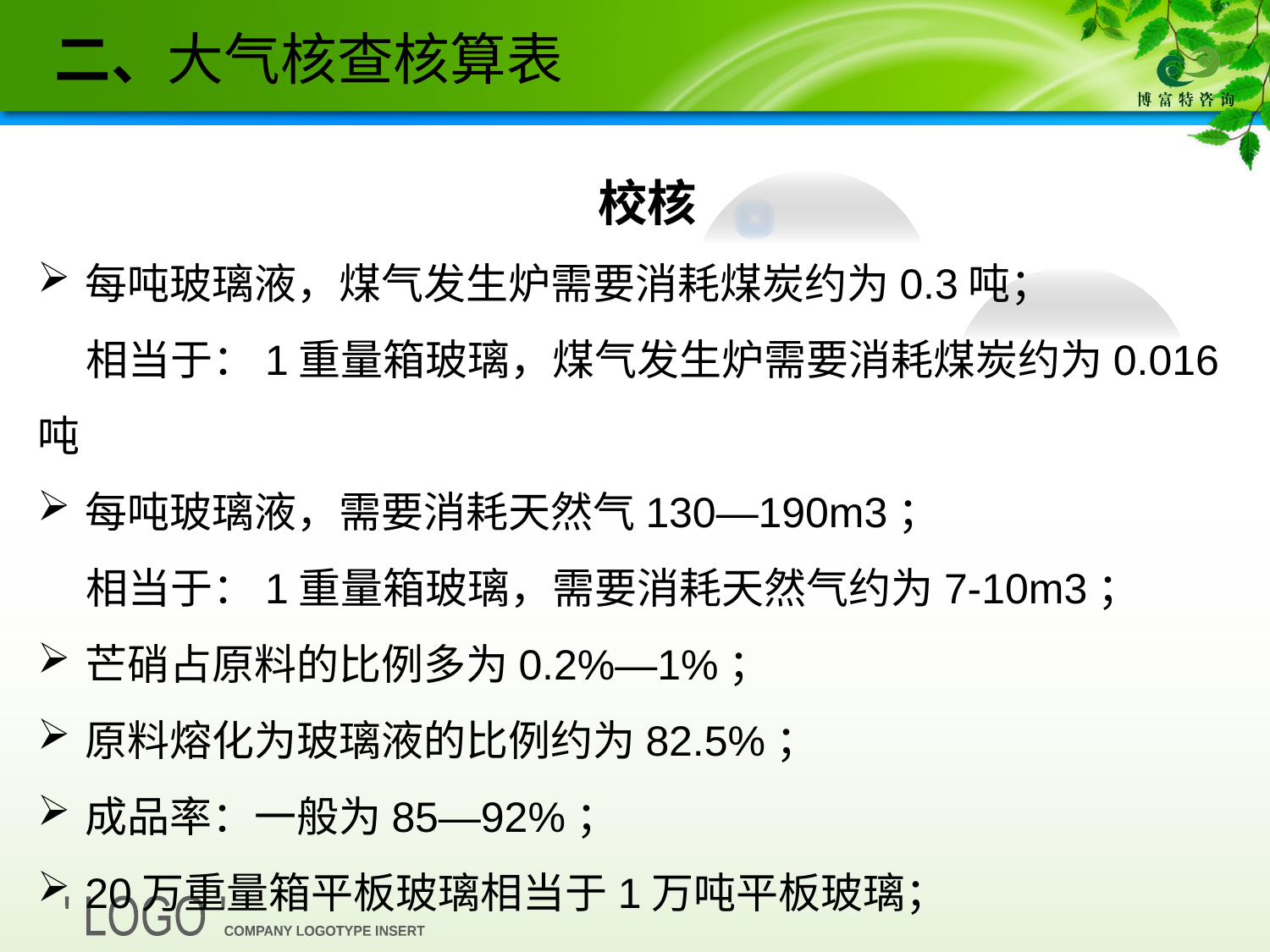

二、大气核查核算表
校核
每吨玻璃液，煤气发生炉需要消耗煤炭约为0.3吨；
    相当于：1重量箱玻璃，煤气发生炉需要消耗煤炭约为0.016吨
每吨玻璃液，需要消耗天然气130—190m3；
    相当于：1重量箱玻璃，需要消耗天然气约为7-10m3；
芒硝占原料的比例多为0.2%—1%；
原料熔化为玻璃液的比例约为82.5%；
成品率：一般为85—92%；
20万重量箱平板玻璃相当于1万吨平板玻璃；